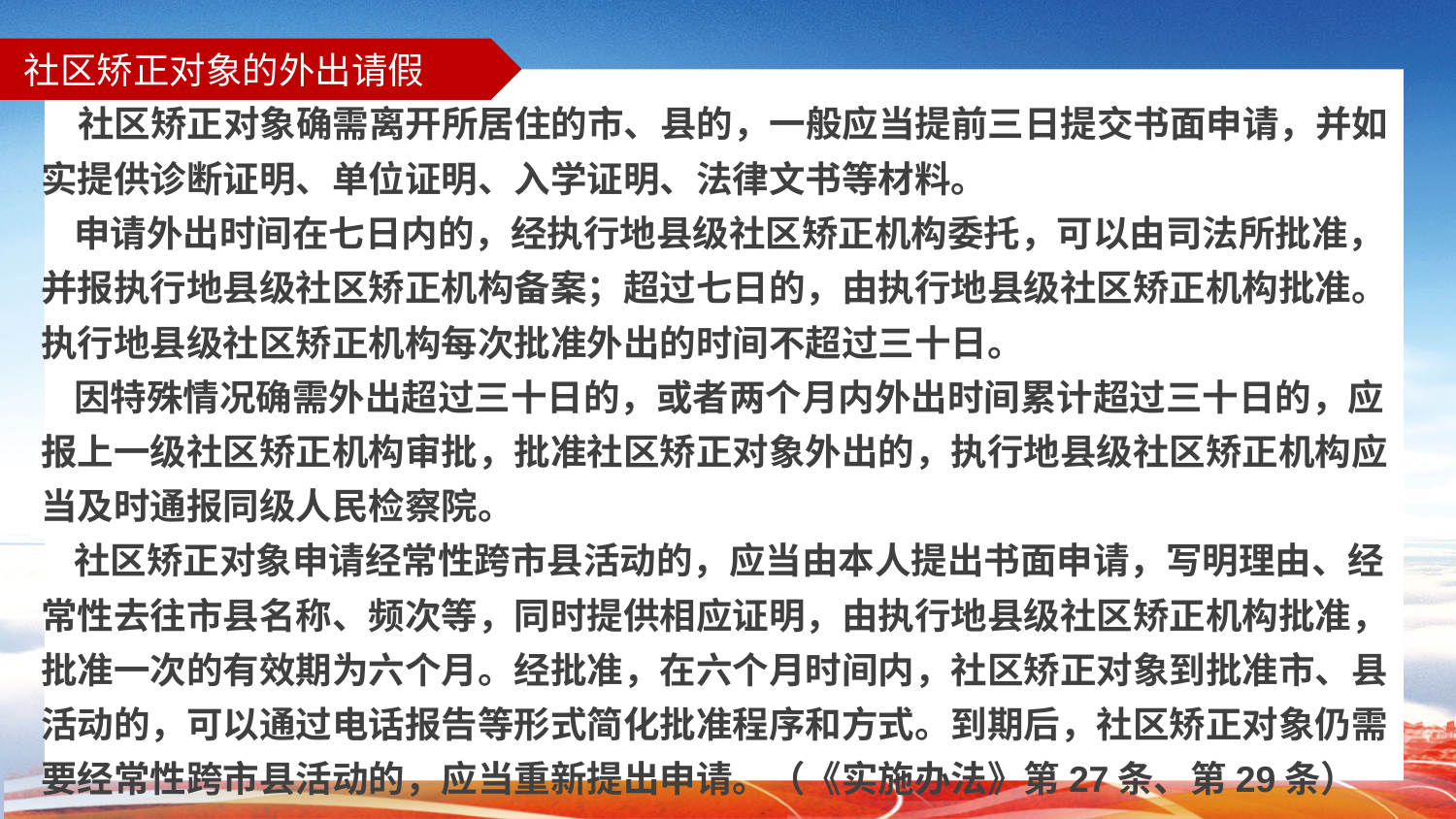

# 社区矫正对象的外出请假
   社区矫正对象确需离开所居住的市、县的，一般应当提前三日提交书面申请，并如实提供诊断证明、单位证明、入学证明、法律文书等材料。
   申请外出时间在七日内的，经执行地县级社区矫正机构委托，可以由司法所批准，并报执行地县级社区矫正机构备案；超过七日的，由执行地县级社区矫正机构批准。执行地县级社区矫正机构每次批准外出的时间不超过三十日。
   因特殊情况确需外出超过三十日的，或者两个月内外出时间累计超过三十日的，应报上一级社区矫正机构审批，批准社区矫正对象外出的，执行地县级社区矫正机构应当及时通报同级人民检察院。
   社区矫正对象申请经常性跨市县活动的，应当由本人提出书面申请，写明理由、经常性去往市县名称、频次等，同时提供相应证明，由执行地县级社区矫正机构批准，批准一次的有效期为六个月。经批准，在六个月时间内，社区矫正对象到批准市、县活动的，可以通过电话报告等形式简化批准程序和方式。到期后，社区矫正对象仍需要经常性跨市县活动的，应当重新提出申请。（《实施办法》第27条、第29条）